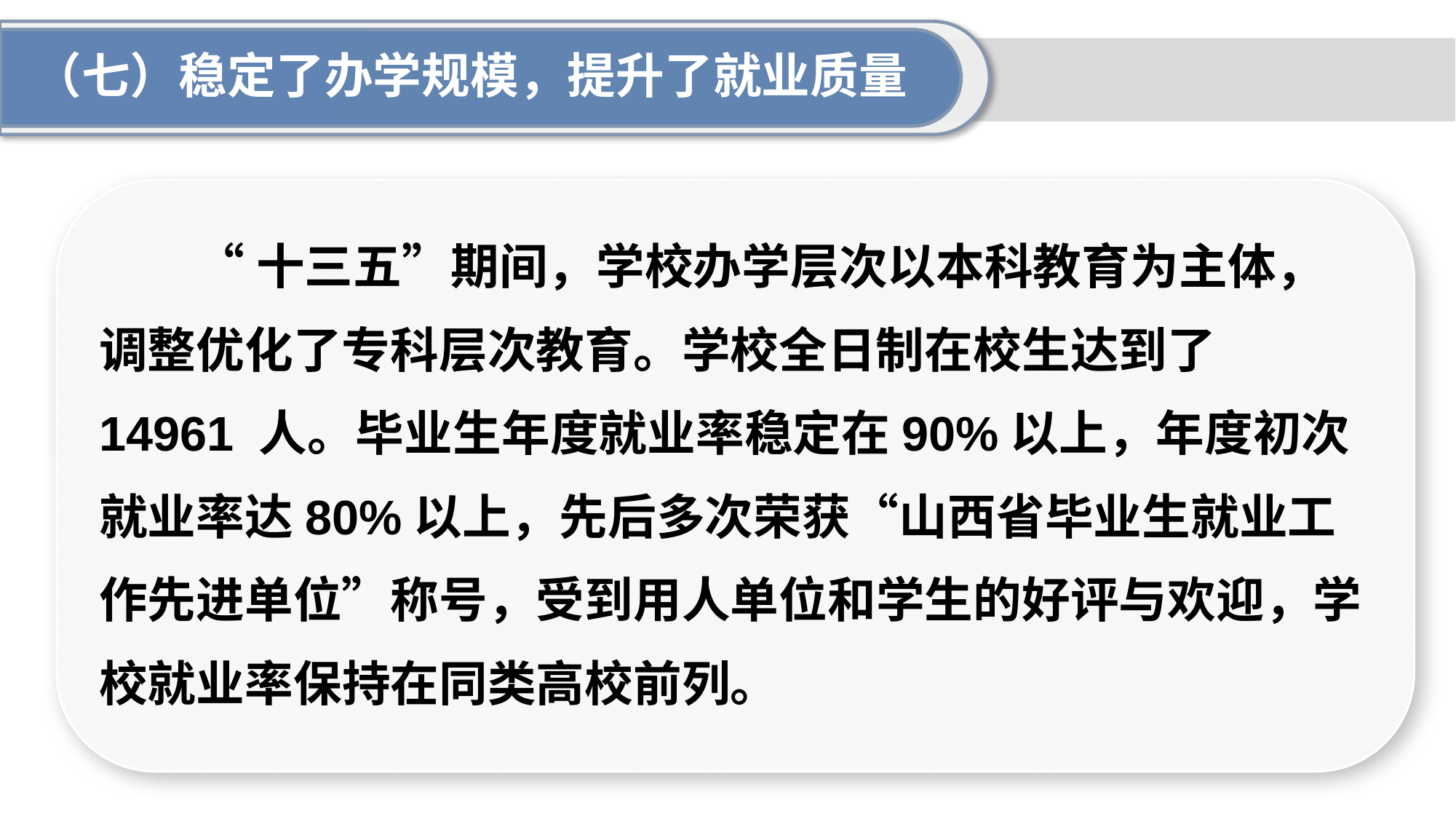

（七）稳定了办学规模，提升了就业质量
“十三五”期间，学校办学层次以本科教育为主体，调整优化了专科层次教育。学校全日制在校生达到了 14961 人。毕业生年度就业率稳定在90%以上，年度初次就业率达80%以上，先后多次荣获“山西省毕业生就业工作先进单位”称号，受到用人单位和学生的好评与欢迎，学校就业率保持在同类高校前列。